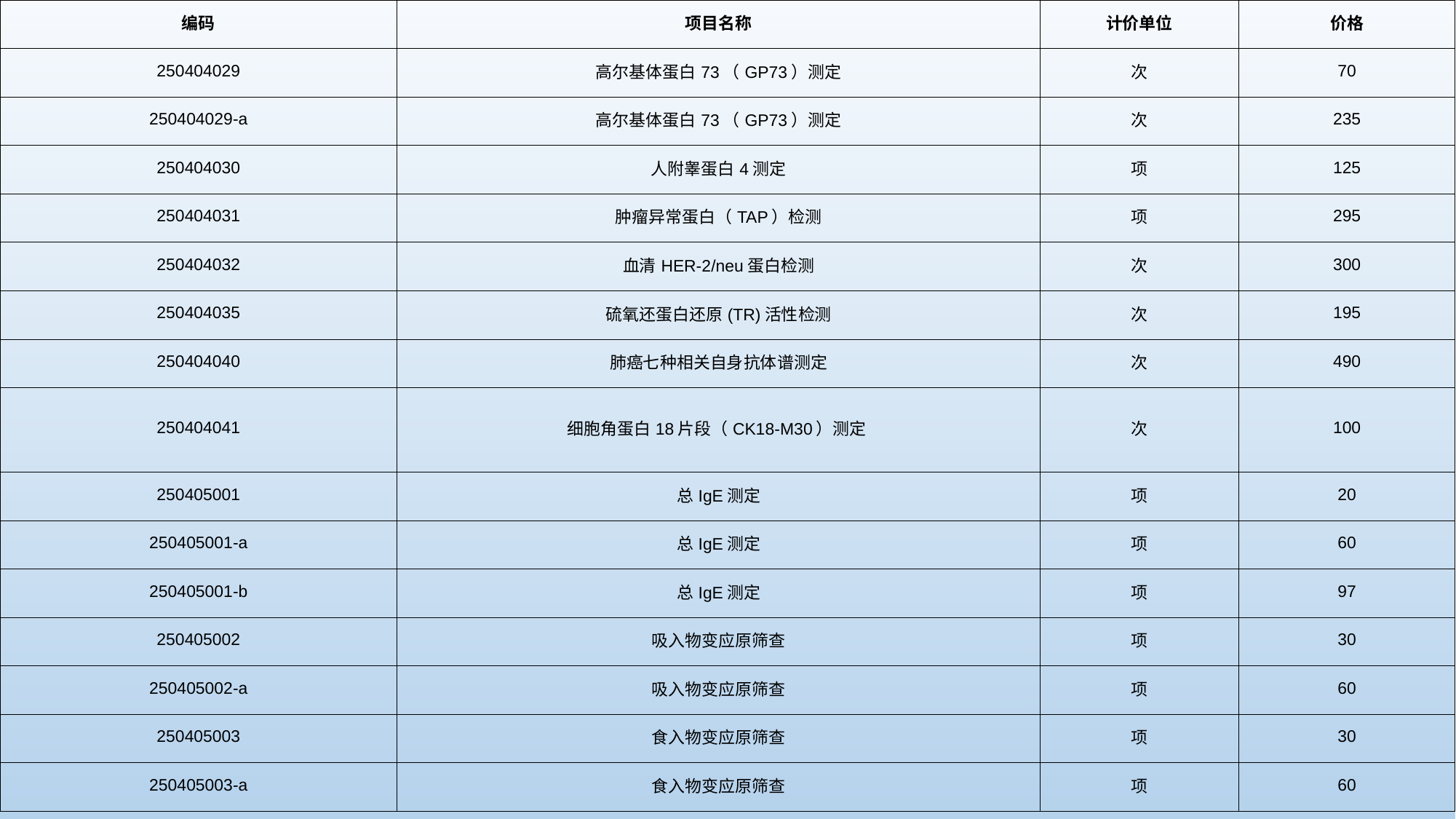

| 编码 | 项目名称 | 计价单位 | 价格 |
| --- | --- | --- | --- |
| 250404029 | 高尔基体蛋白73（GP73）测定 | 次 | 70 |
| 250404029-a | 高尔基体蛋白73（GP73）测定 | 次 | 235 |
| 250404030 | 人附睾蛋白4测定 | 项 | 125 |
| 250404031 | 肿瘤异常蛋白（TAP）检测 | 项 | 295 |
| 250404032 | 血清HER-2/neu蛋白检测 | 次 | 300 |
| 250404035 | 硫氧还蛋白还原(TR)活性检测 | 次 | 195 |
| 250404040 | 肺癌七种相关自身抗体谱测定 | 次 | 490 |
| 250404041 | 细胞角蛋白18片段（CK18-M30）测定 | 次 | 100 |
| 250405001 | 总IgE测定 | 项 | 20 |
| 250405001-a | 总IgE测定 | 项 | 60 |
| 250405001-b | 总IgE测定 | 项 | 97 |
| 250405002 | 吸入物变应原筛查 | 项 | 30 |
| 250405002-a | 吸入物变应原筛查 | 项 | 60 |
| 250405003 | 食入物变应原筛查 | 项 | 30 |
| 250405003-a | 食入物变应原筛查 | 项 | 60 |